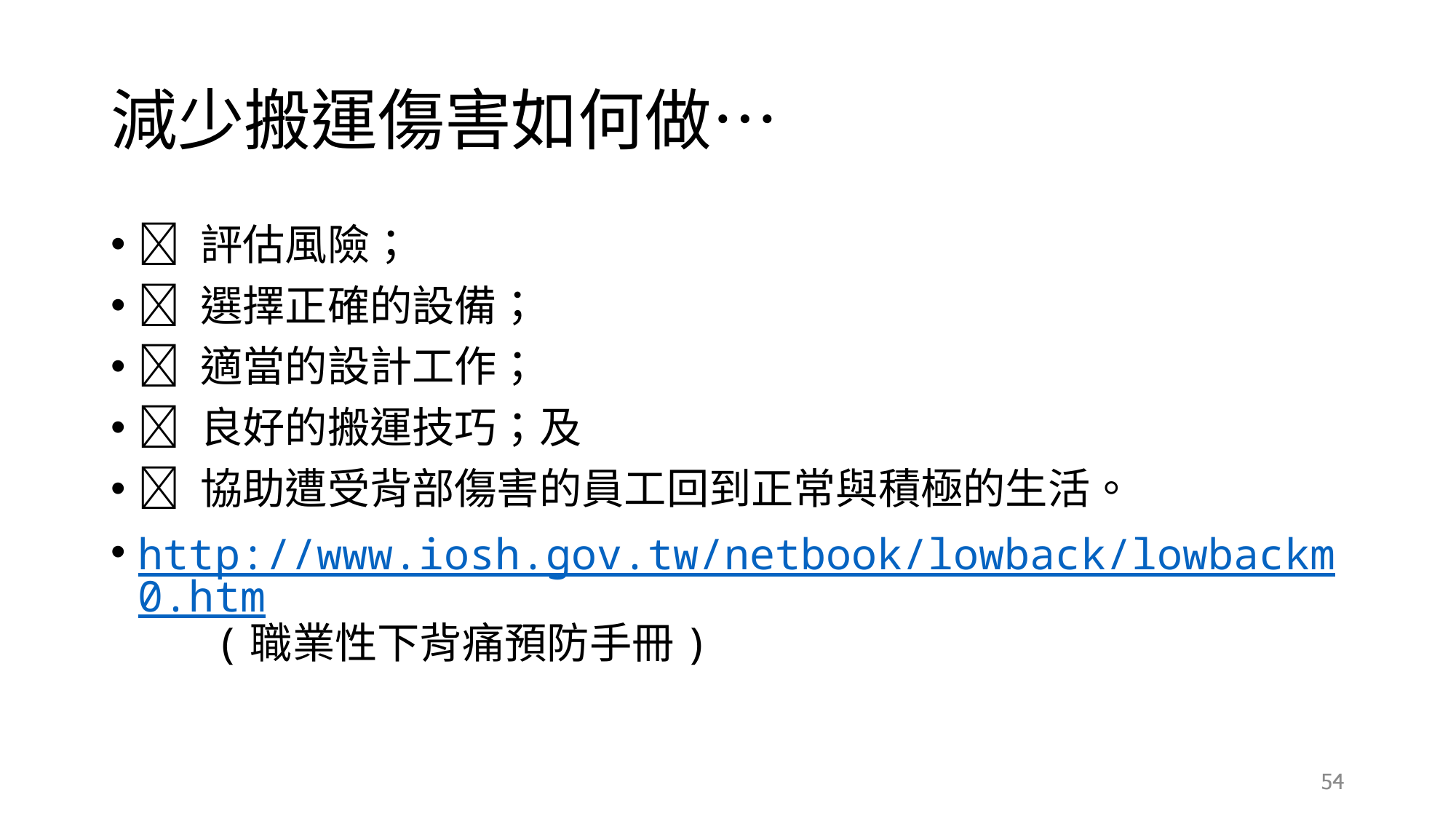

# 減少搬運傷害如何做…
􀁺 評估風險；
􀁺 選擇正確的設備；
􀁺 適當的設計工作；
􀁺 良好的搬運技巧；及
􀁺 協助遭受背部傷害的員工回到正常與積極的生活。
http://www.iosh.gov.tw/netbook/lowback/lowbackm0.htm   (職業性下背痛預防手冊)
54